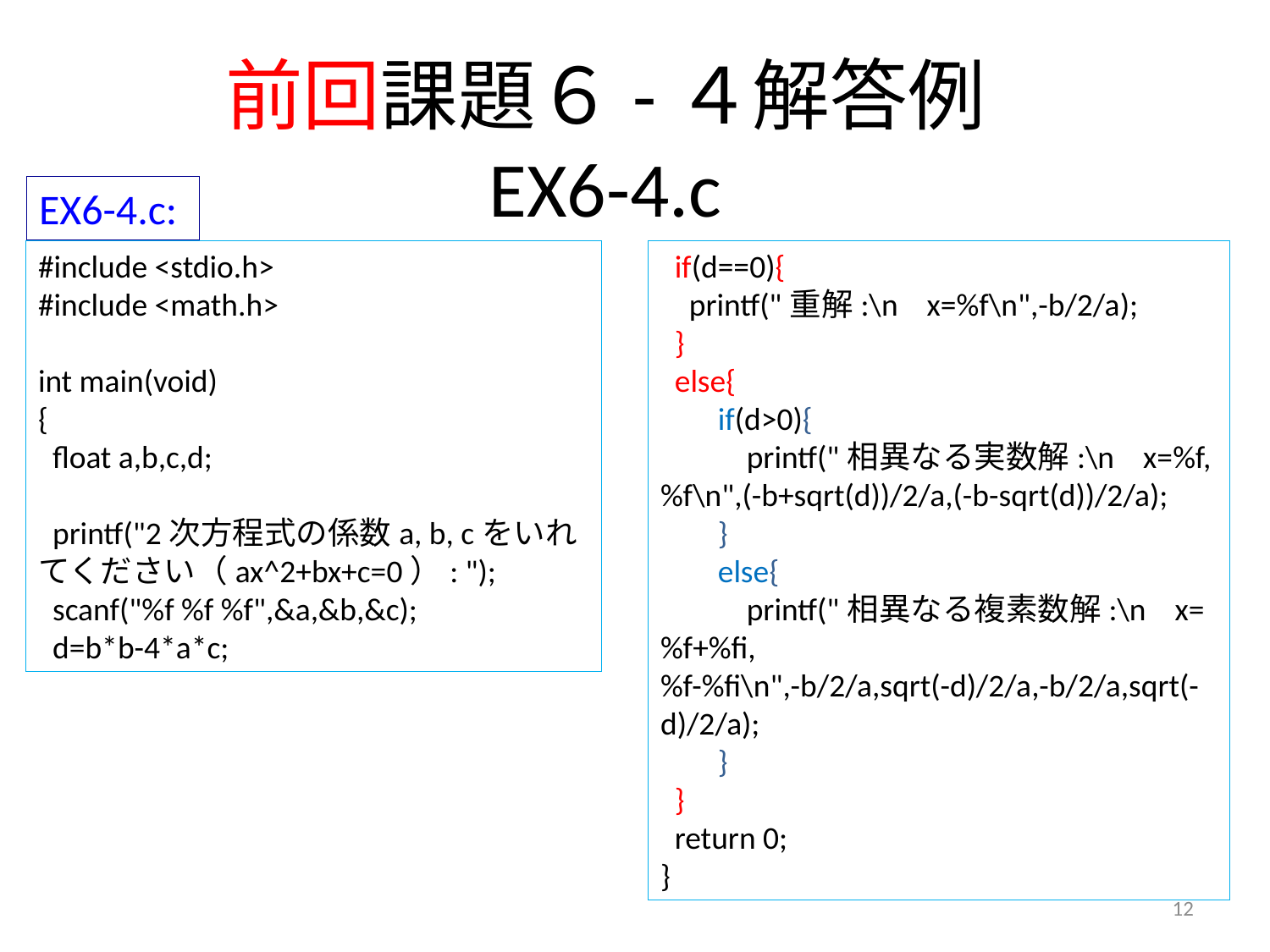

# 前回課題６-４解答例 EX6-4.c
EX6-4.c:
#include <stdio.h>
#include <math.h>

int main(void)
{
  float a,b,c,d;

  printf("2次方程式の係数a, b, cをいれてください（ax^2+bx+c=0）: ");
  scanf("%f %f %f",&a,&b,&c);
  d=b*b-4*a*c;
  if(d==0){
    printf("重解:\n    x=%f\n",-b/2/a);
  }
  else{
        if(d>0){
            printf("相異なる実数解:\n    x=%f, %f\n",(-b+sqrt(d))/2/a,(-b-sqrt(d))/2/a);
        }
        else{
            printf("相異なる複素数解:\n    x=%f+%fi, %f-%fi\n",-b/2/a,sqrt(-d)/2/a,-b/2/a,sqrt(-d)/2/a);
        }
  }
  return 0;
}
12